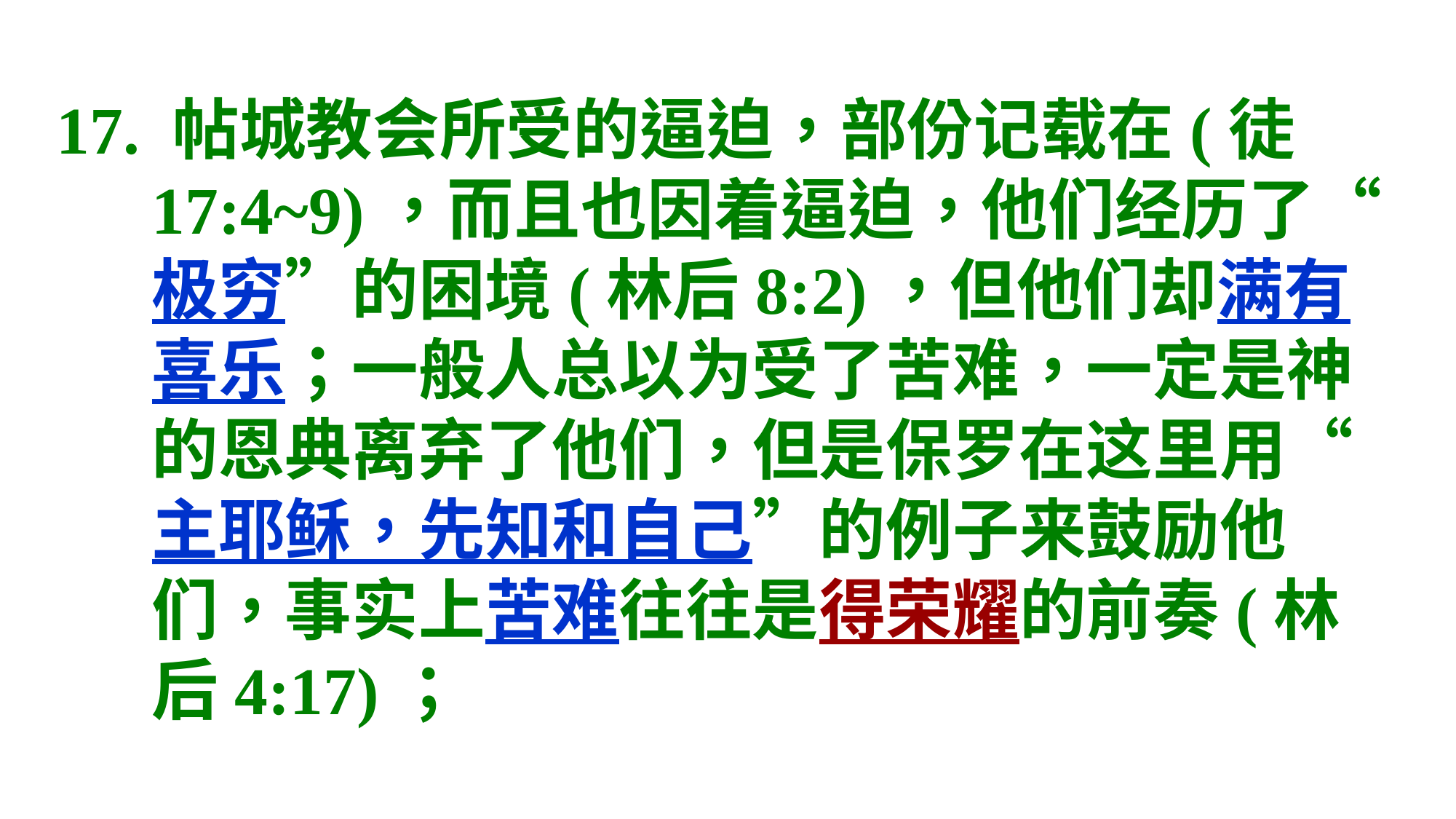

17. 帖城教会所受的逼迫，部份记载在(徒17:4~9)，而且也因着逼迫，他们经历了“极穷”的困境(林后8:2)，但他们却满有喜乐；一般人总以为受了苦难，一定是神的恩典离弃了他们，但是保罗在这里用“主耶稣，先知和自己”的例子来鼓励他们，事实上苦难往往是得荣耀的前奏(林后4:17)；